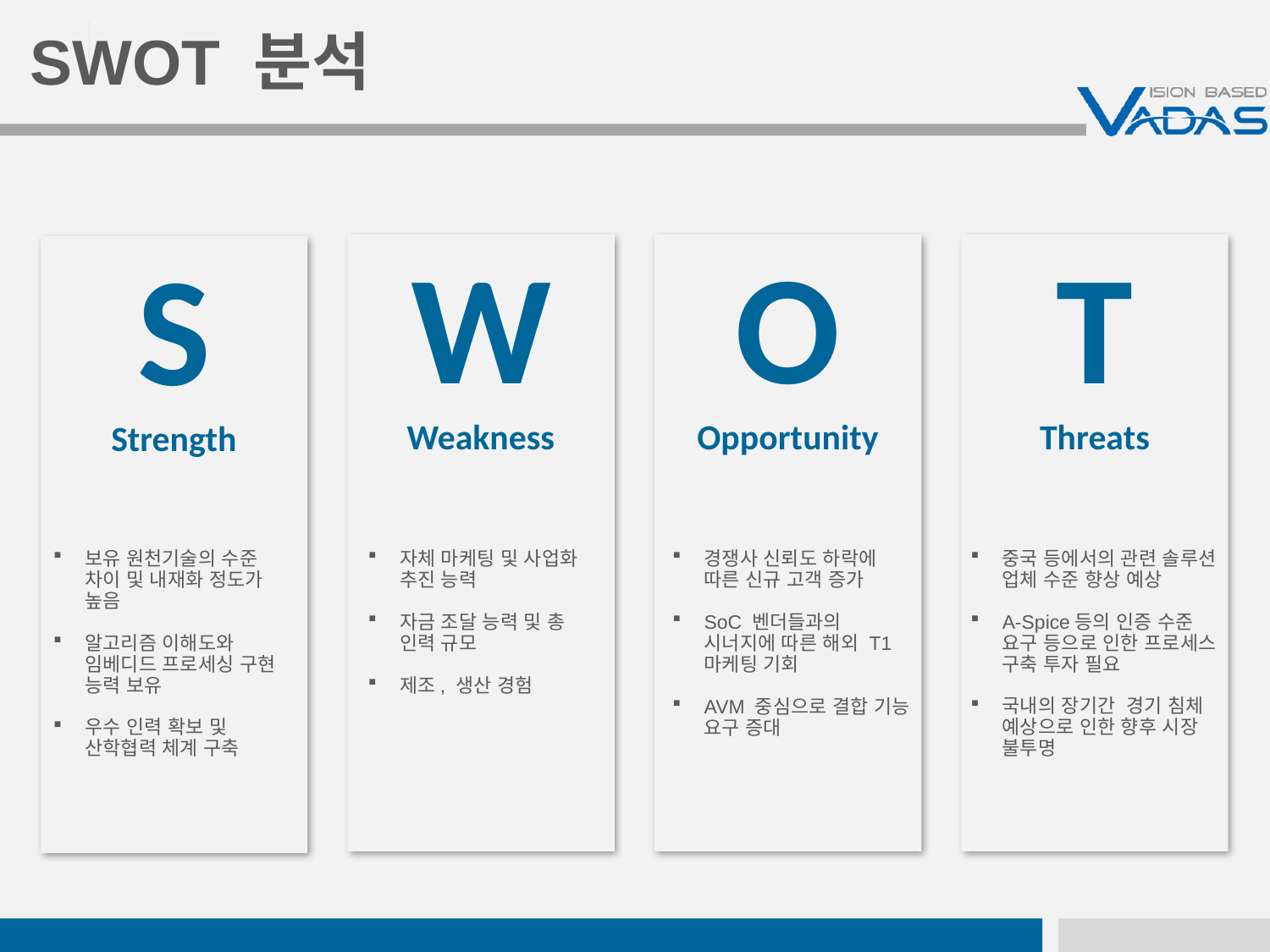

SWOT 분석
W
Weakness
O
Opportunity
T
Threats
S
Strength

보유 원천기술의 수준 차이 및 내재화 정도가 높음

알고리즘 이해도와 임베디드 프로세싱 구현 능력 보유

우수 인력 확보 및 산학협력 체계 구축
자체 마케팅 및 사업화 추진 능력

자금 조달 능력 및 총 인력 규모

제조, 생산 경험
경쟁사 신뢰도 하락에 따른 신규 고객 증가

SoC 벤더들과의 시너지에 따른 해외 T1마케팅 기회

AVM 중심으로 결합 기능 요구 증대
중국 등에서의 관련 솔루션 업체 수준 향상 예상

A-Spice등의 인증 수준 요구 등으로 인한 프로세스 구축 투자 필요

국내의 장기간  경기 침체 예상으로 인한 향후 시장 불투명